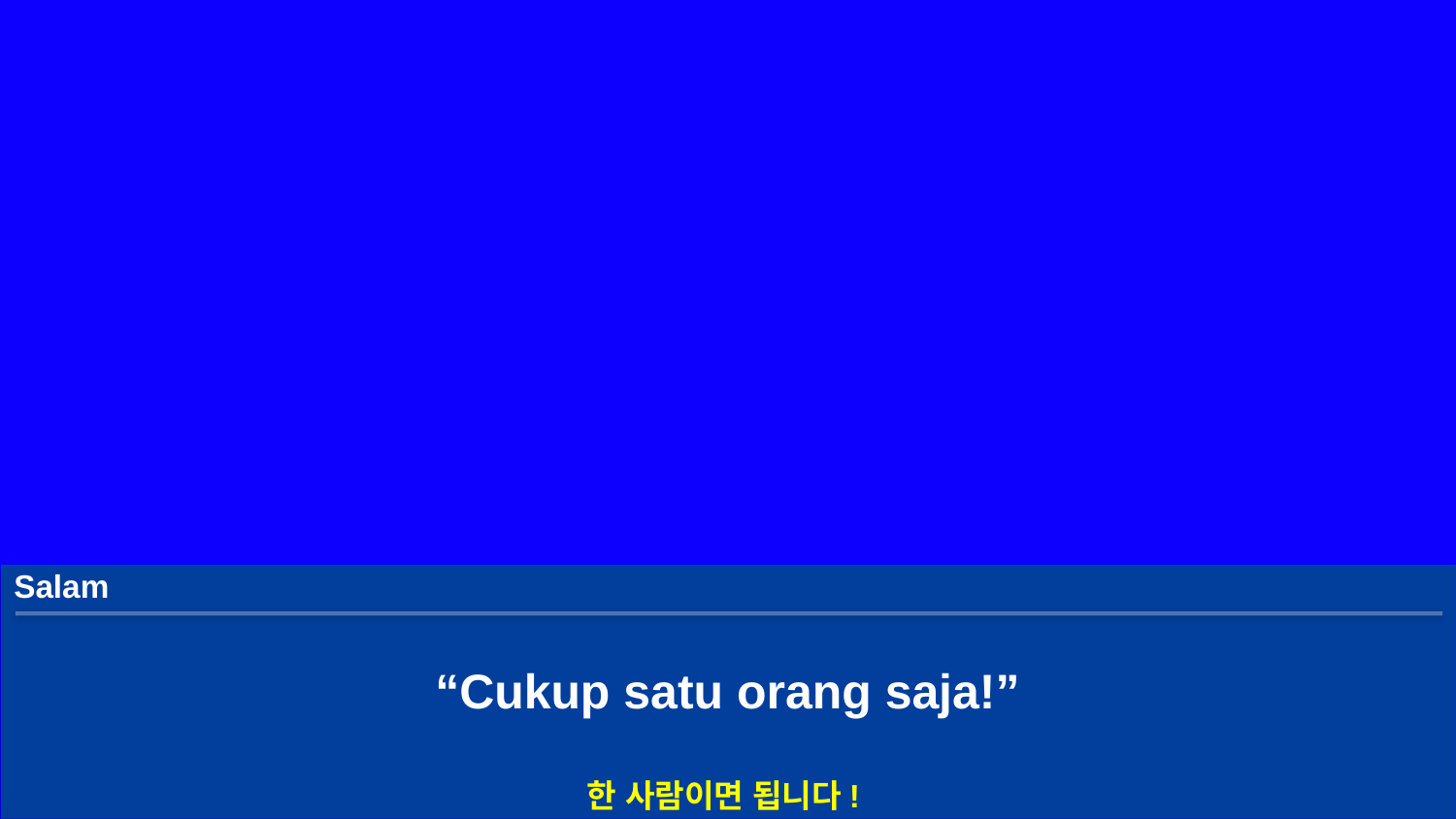

Salam

“Cukup satu orang saja!”
한 사람이면 됩니다!